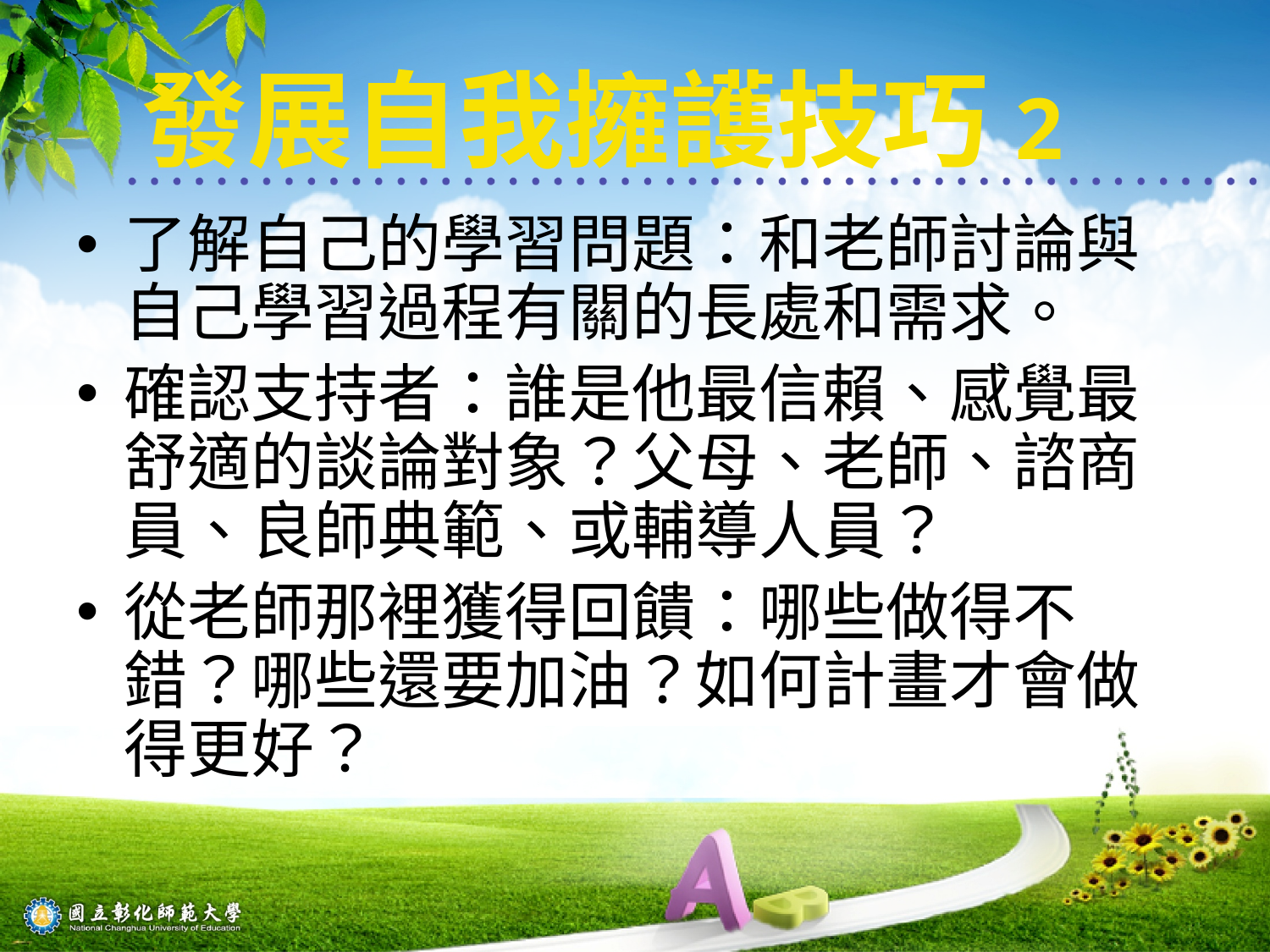

# 發展自我擁護技巧2
了解自己的學習問題：和老師討論與自己學習過程有關的長處和需求。
確認支持者：誰是他最信賴、感覺最舒適的談論對象？父母、老師、諮商員、良師典範、或輔導人員？
從老師那裡獲得回饋：哪些做得不錯？哪些還要加油？如何計畫才會做得更好？